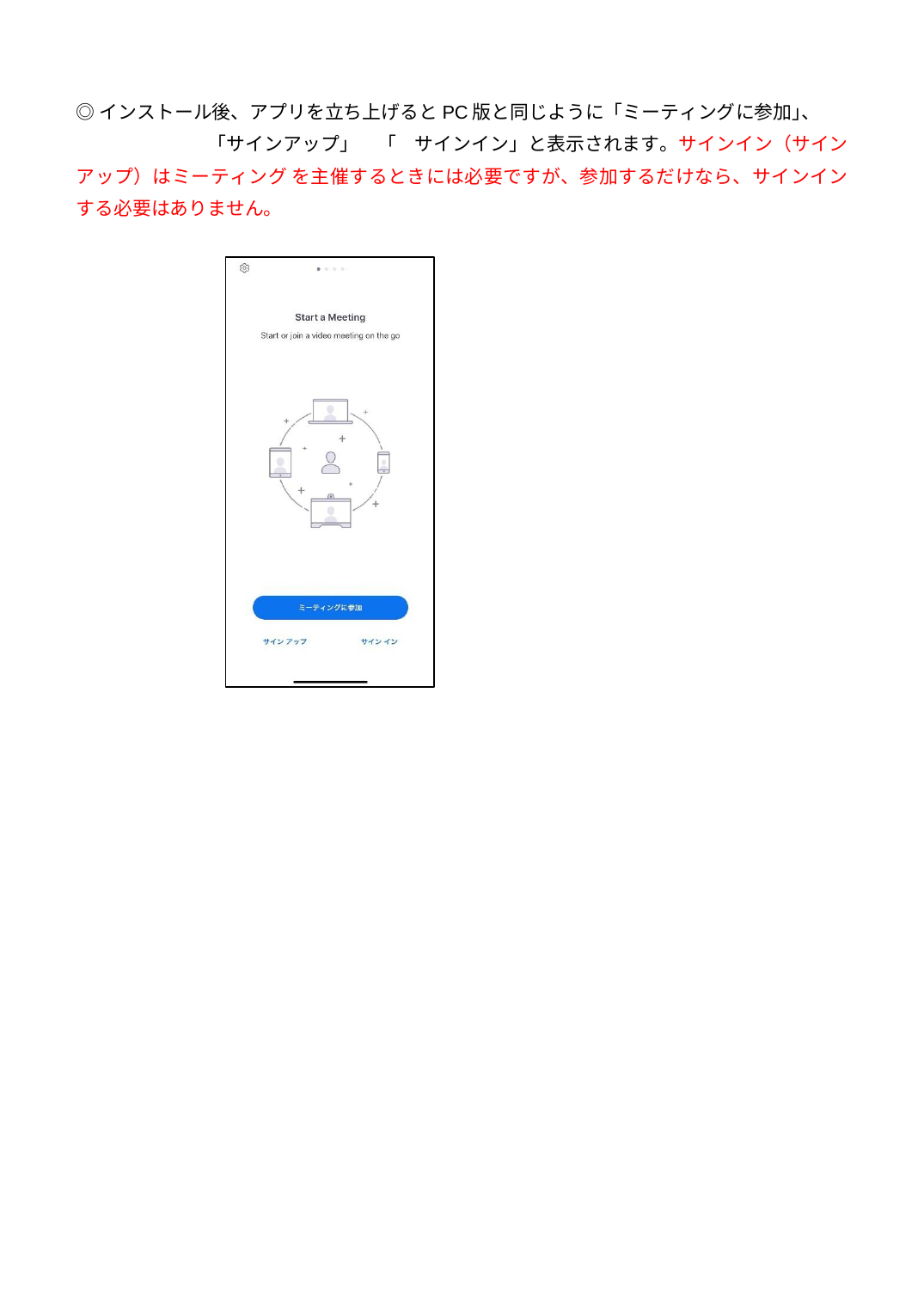

◎インストール後、アプリを立ち上げるとPC版と同じように「ミーティングに参加」、　　　　　　　　　　　　　　　　　「サインアップ」　　　「　　サインイン」と表示されます。サインイン（サインアップ）はミーティング を主催するときには必要ですが、参加するだけなら、サインイン する必要はありません。